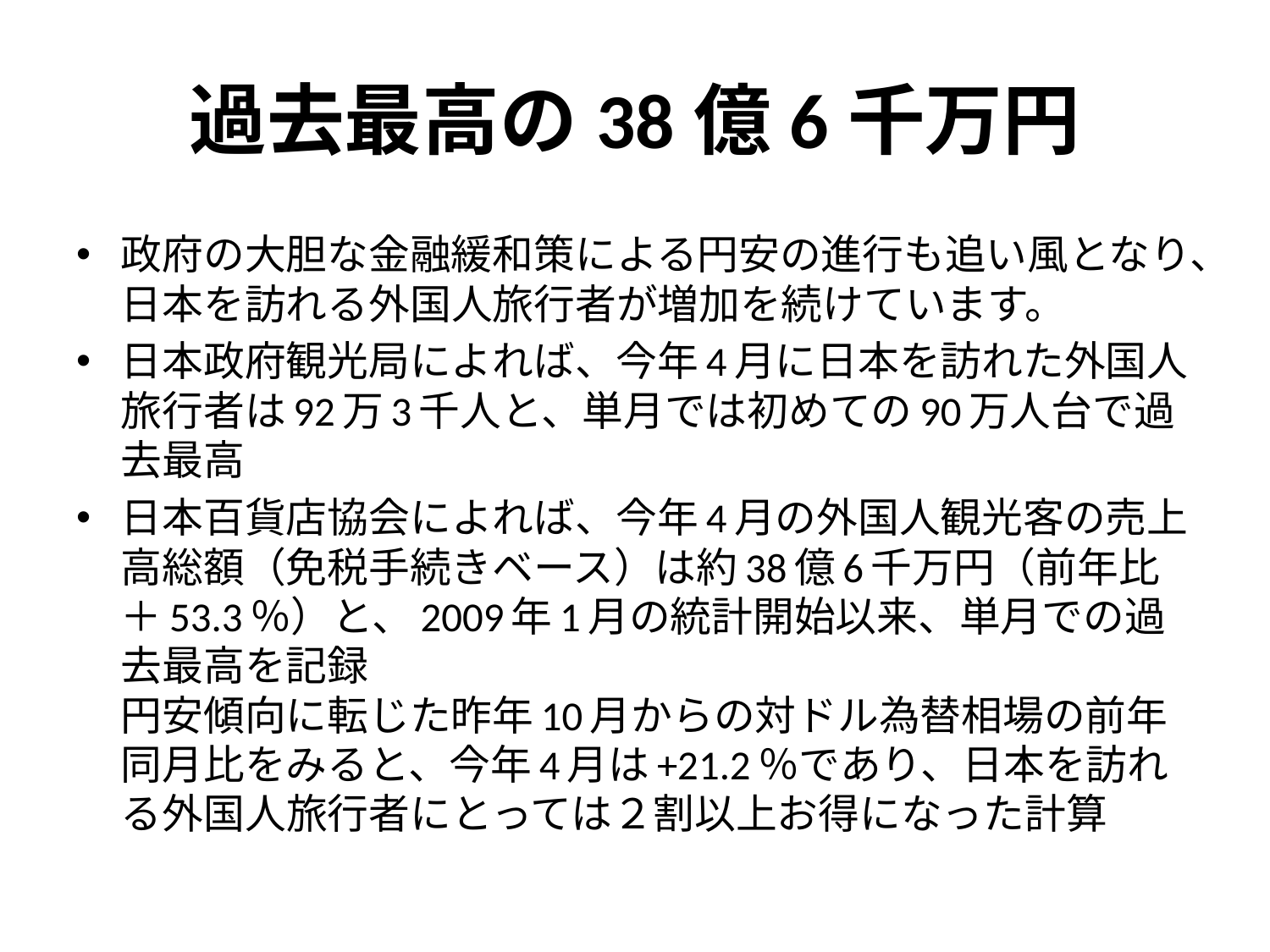

# 過去最高の38億6千万円
政府の大胆な金融緩和策による円安の進行も追い風となり、日本を訪れる外国人旅行者が増加を続けています。
日本政府観光局によれば、今年4月に日本を訪れた外国人旅行者は92万3千人と、単月では初めての90万人台で過去最高
日本百貨店協会によれば、今年4月の外国人観光客の売上高総額（免税手続きベース）は約38億6千万円（前年比＋53.3％）と、2009年1月の統計開始以来、単月での過去最高を記録
円安傾向に転じた昨年10月からの対ドル為替相場の前年同月比をみると、今年4月は+21.2％であり、日本を訪れる外国人旅行者にとっては２割以上お得になった計算